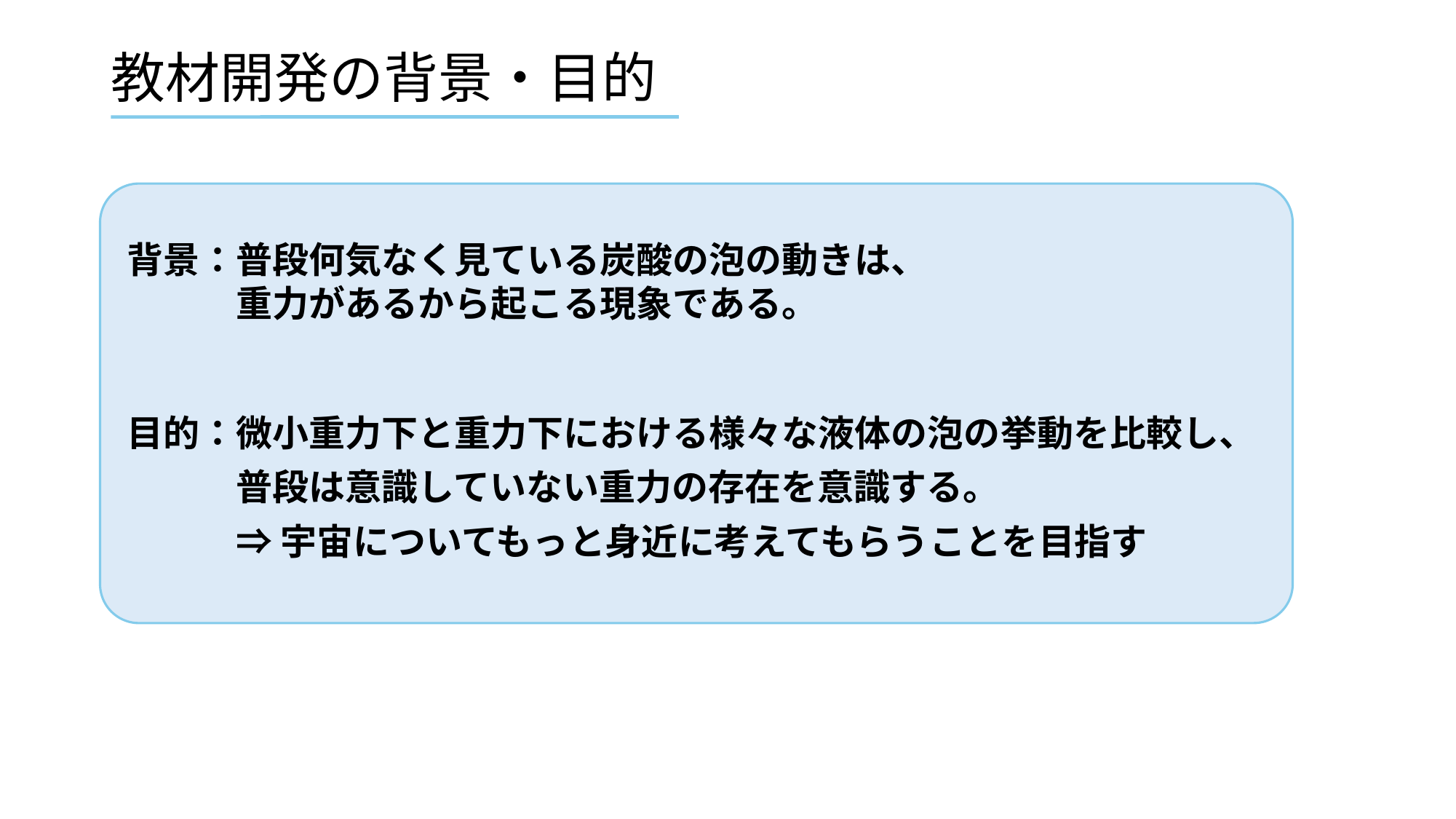

# 教材開発の背景・目的

背景：普段何気なく見ている炭酸の泡の動きは、
　　　重力があるから起こる現象である。
目的：微小重力下と重力下における様々な液体の泡の挙動を比較し、
　　　普段は意識していない重力の存在を意識する。
　　　⇒ 宇宙についてもっと身近に考えてもらうことを目指す